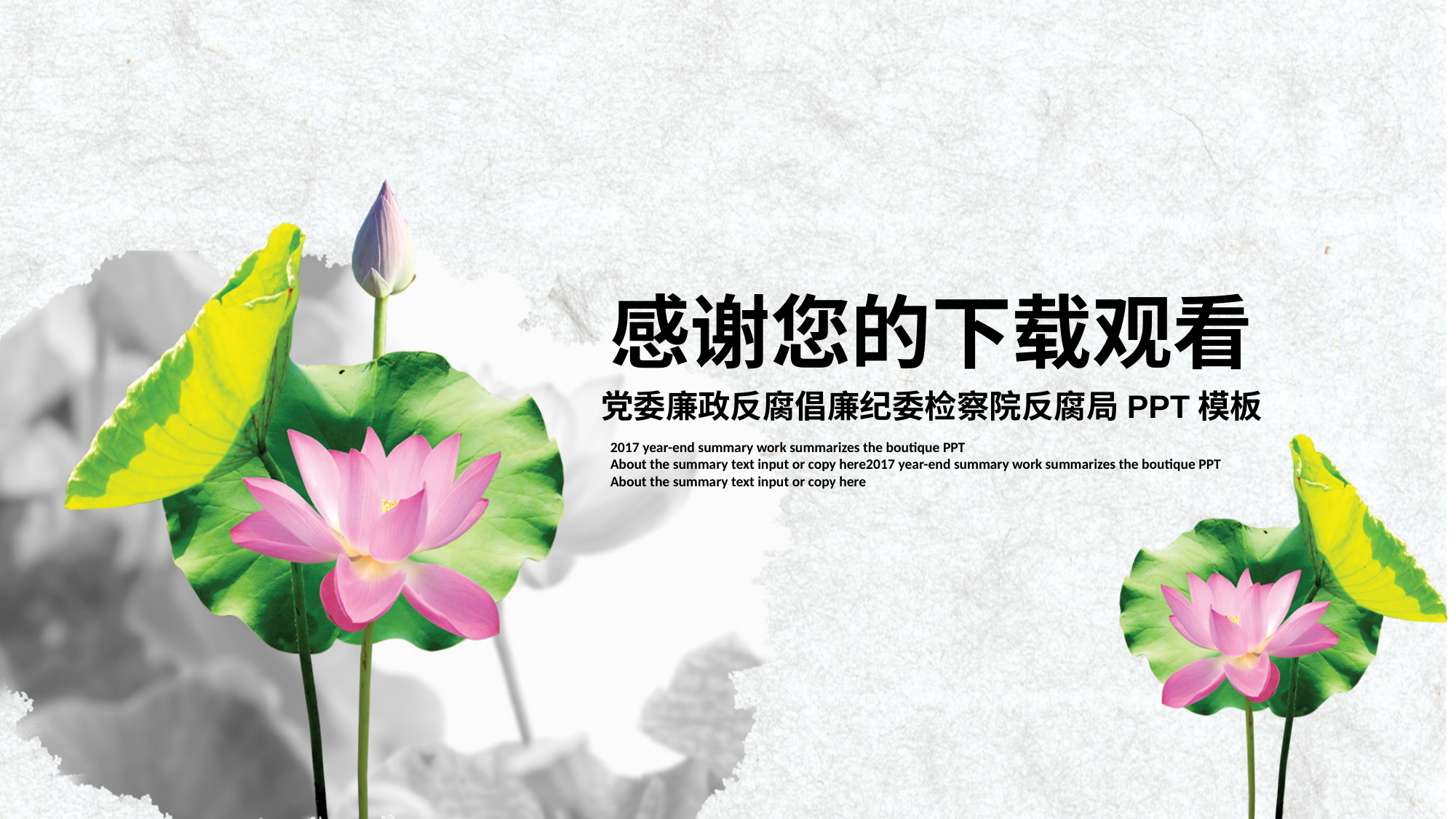

感谢您的下载观看
党委廉政反腐倡廉纪委检察院反腐局PPT模板
2017 year-end summary work summarizes the boutique PPT
About the summary text input or copy here2017 year-end summary work summarizes the boutique PPT
About the summary text input or copy here